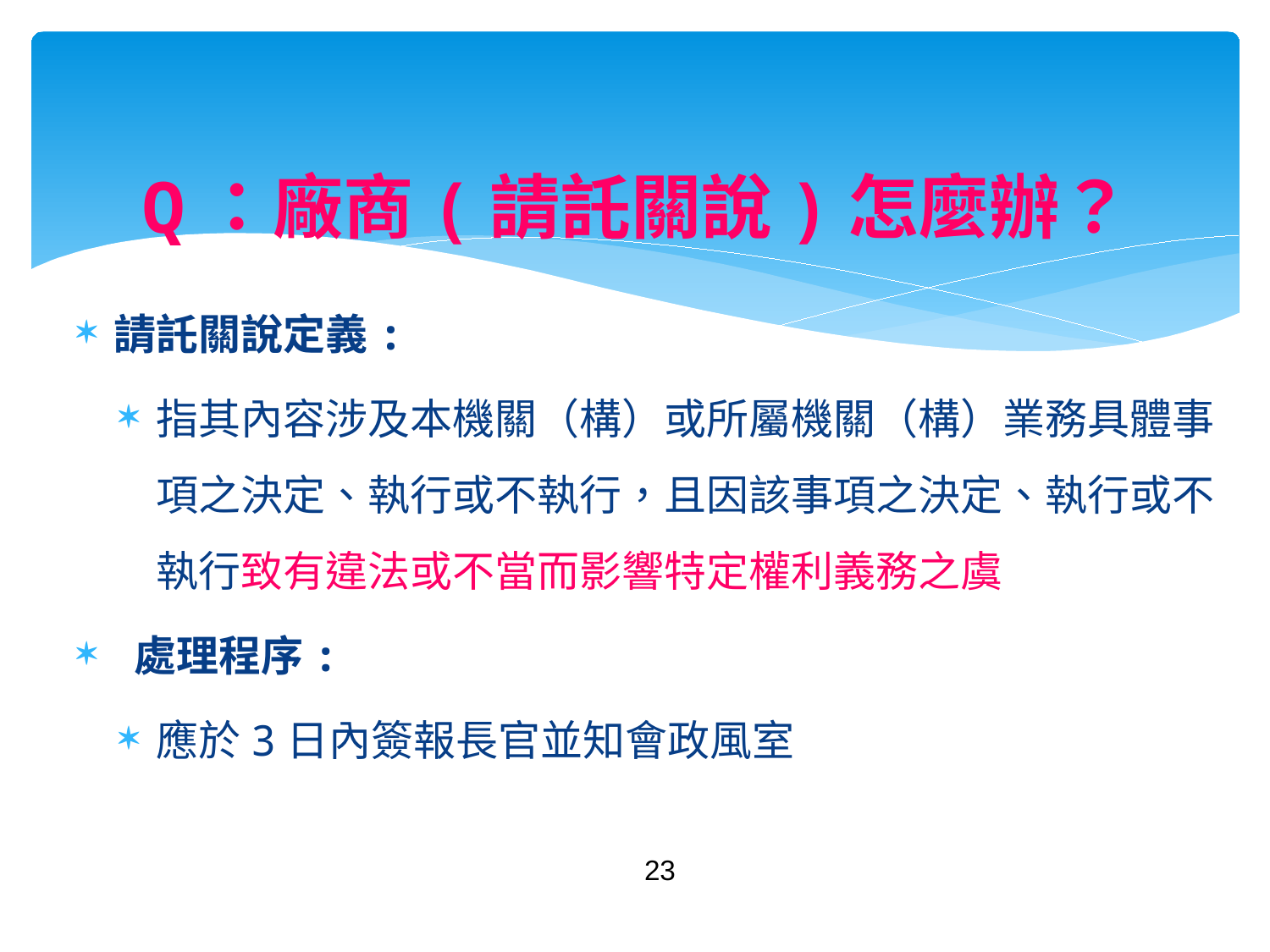

# Q：廠商(請託關說)怎麼辦？
請託關說定義:
指其內容涉及本機關（構）或所屬機關（構）業務具體事項之決定、執行或不執行，且因該事項之決定、執行或不執行致有違法或不當而影響特定權利義務之虞
 處理程序:
應於3日內簽報長官並知會政風室

23